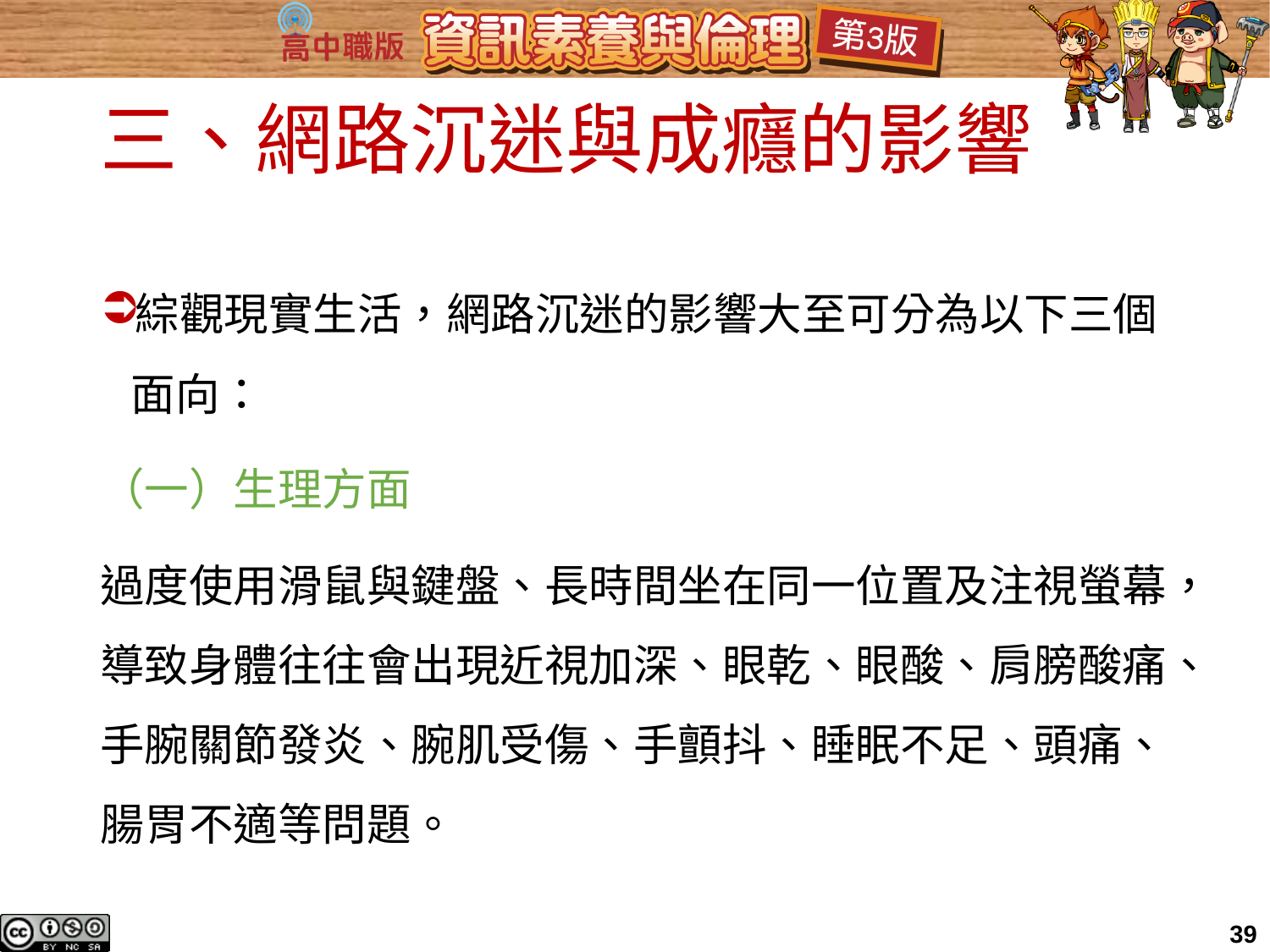

# 三、網路沉迷與成癮的影響
綜觀現實生活，網路沉迷的影響大至可分為以下三個面向：
（一）生理方面
過度使用滑鼠與鍵盤、長時間坐在同一位置及注視螢幕，導致身體往往會出現近視加深、眼乾、眼酸、肩膀酸痛、手腕關節發炎、腕肌受傷、手顫抖、睡眠不足、頭痛、腸胃不適等問題。
39